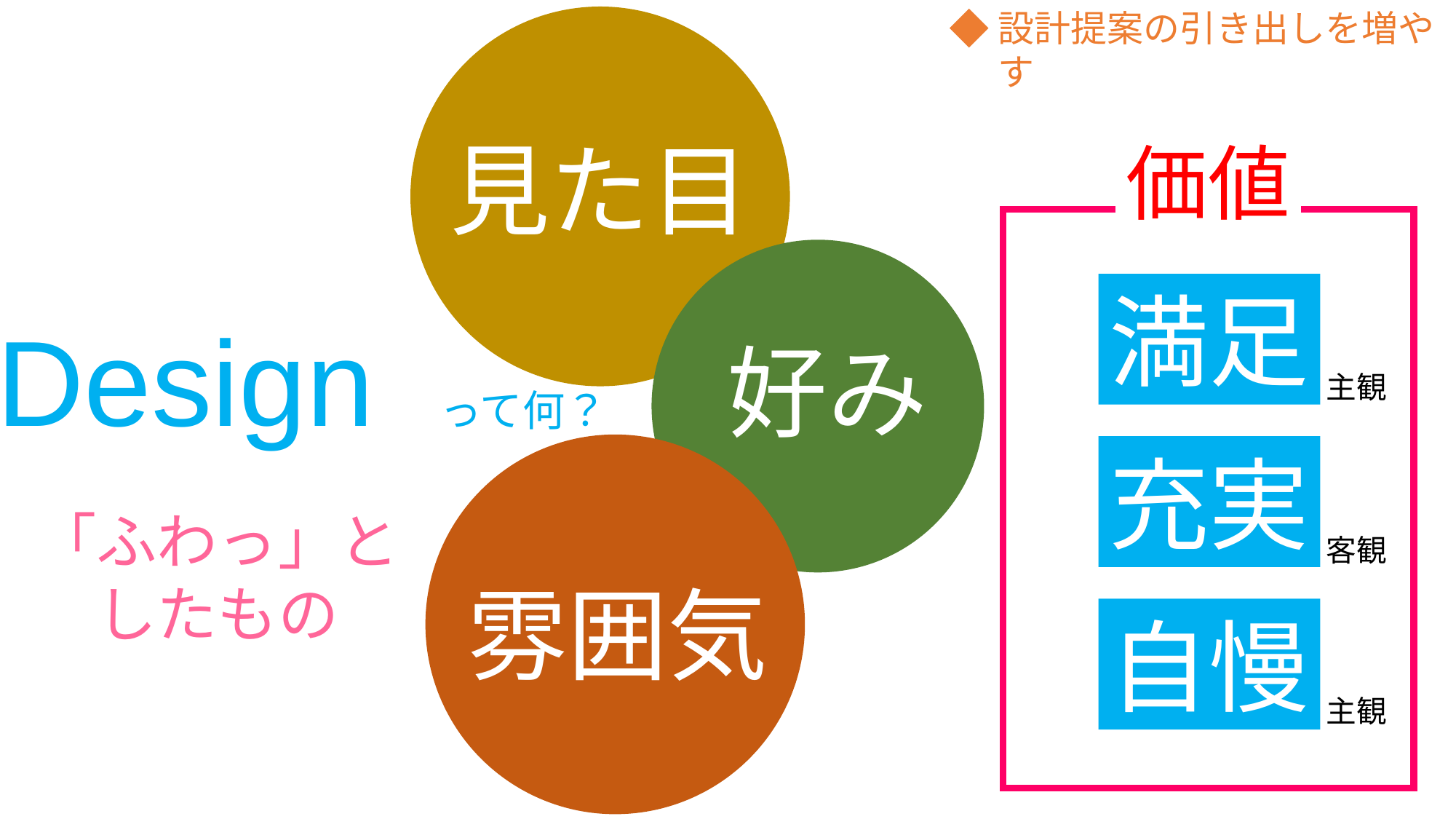

見た目
価値

満足
Design　って何？
好み
主観

充実
「ふわっ」と
したもの
客観
雰囲気
自慢
主観